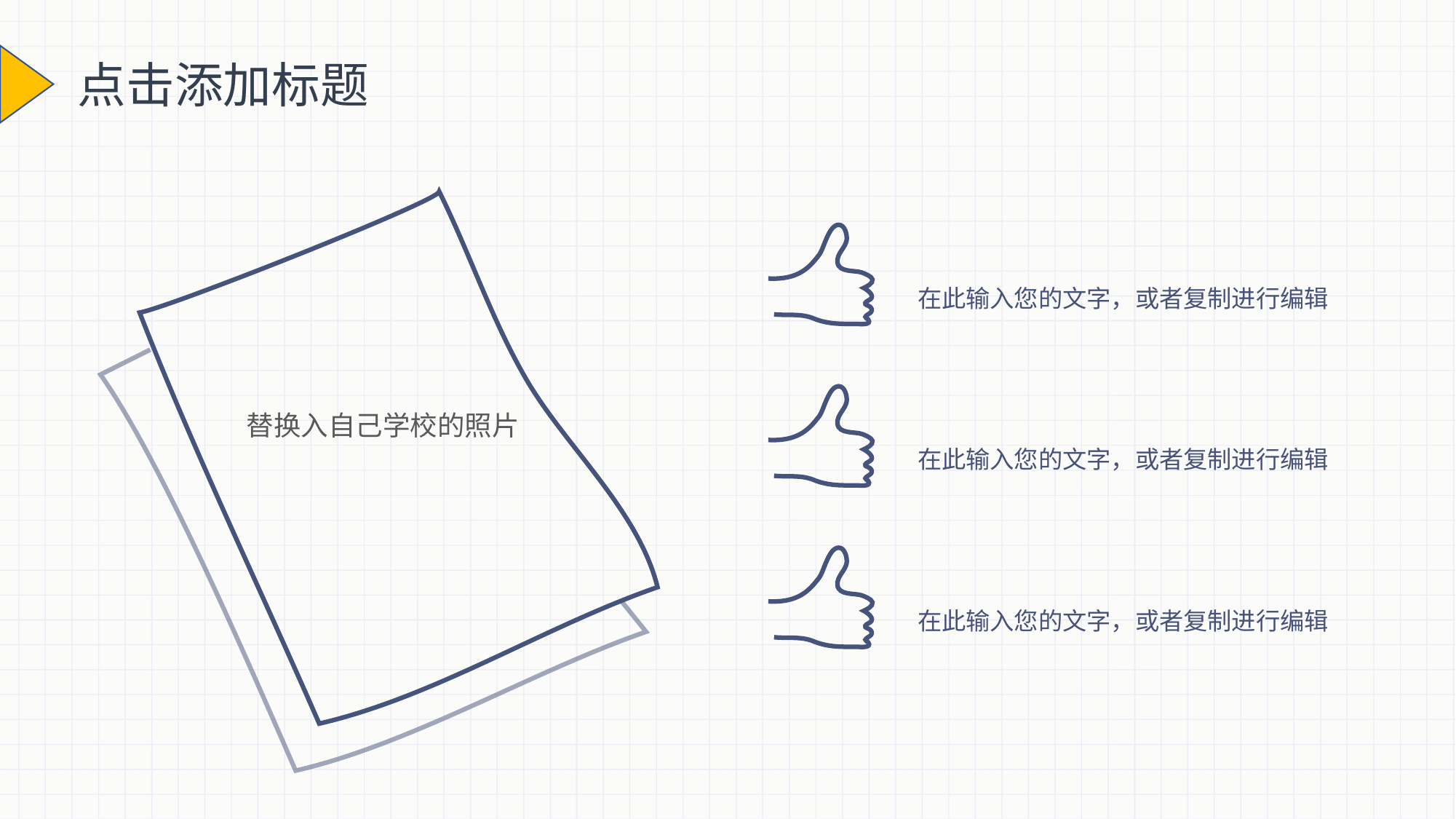

点击添加标题

在此输入您的文字，或者复制进行编辑

替换入自己学校的照片
在此输入您的文字，或者复制进行编辑

在此输入您的文字，或者复制进行编辑